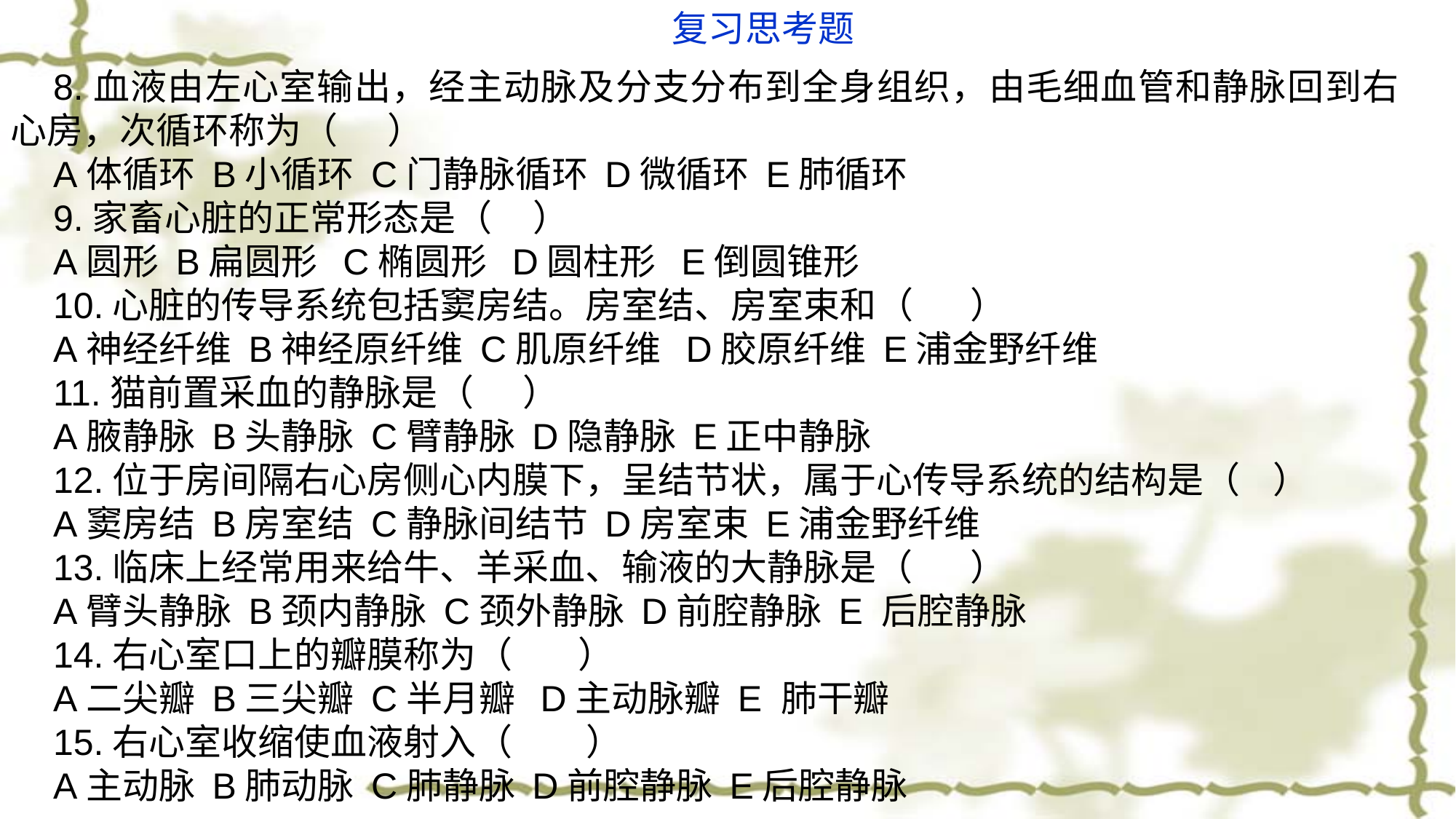

复习思考题
8.血液由左心室输出，经主动脉及分支分布到全身组织，由毛细血管和静脉回到右心房，次循环称为（      ）
A体循环 B小循环 C门静脉循环 D微循环 E肺循环
9.家畜心脏的正常形态是（     ）
A圆形 B扁圆形  C椭圆形  D圆柱形  E倒圆锥形
10.心脏的传导系统包括窦房结。房室结、房室束和（       ）
A神经纤维 B神经原纤维 C肌原纤维  D胶原纤维 E浦金野纤维
11.猫前置采血的静脉是（      ）
A腋静脉 B头静脉 C臂静脉 D隐静脉 E正中静脉
12.位于房间隔右心房侧心内膜下，呈结节状，属于心传导系统的结构是（    ）
A窦房结 B房室结 C静脉间结节 D房室束 E浦金野纤维
13.临床上经常用来给牛、羊采血、输液的大静脉是（       ）
A臂头静脉 B颈内静脉 C颈外静脉 D前腔静脉 E 后腔静脉
14.右心室口上的瓣膜称为（        ）
A二尖瓣 B三尖瓣 C半月瓣  D主动脉瓣 E 肺干瓣
15.右心室收缩使血液射入（         ）
A主动脉 B肺动脉 C肺静脉 D前腔静脉 E后腔静脉